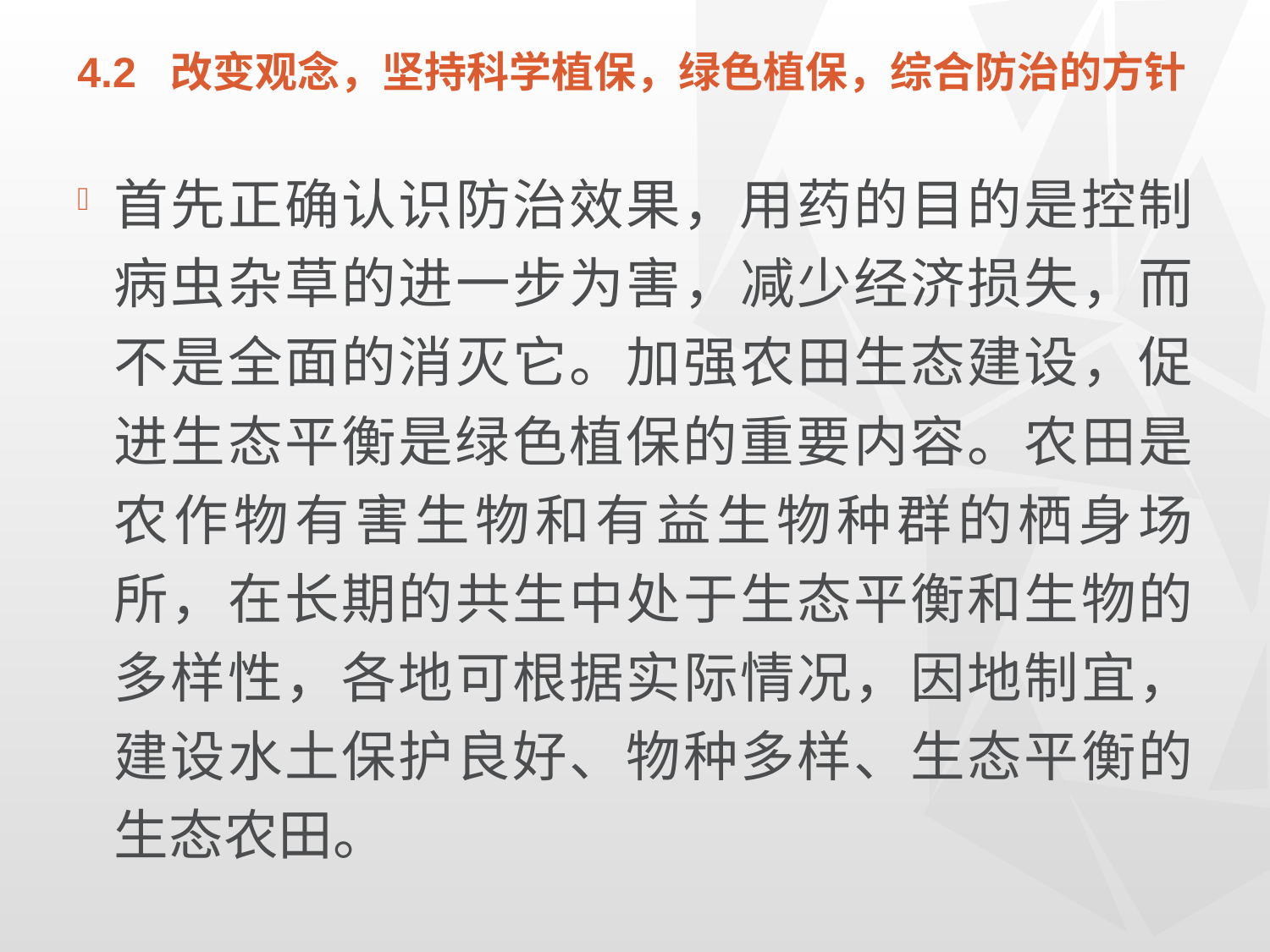

# 4.2  改变观念，坚持科学植保，绿色植保，综合防治的方针
首先正确认识防治效果，用药的目的是控制病虫杂草的进一步为害，减少经济损失，而不是全面的消灭它。加强农田生态建设，促进生态平衡是绿色植保的重要内容。农田是农作物有害生物和有益生物种群的栖身场所，在长期的共生中处于生态平衡和生物的多样性，各地可根据实际情况，因地制宜，建设水土保护良好、物种多样、生态平衡的生态农田。